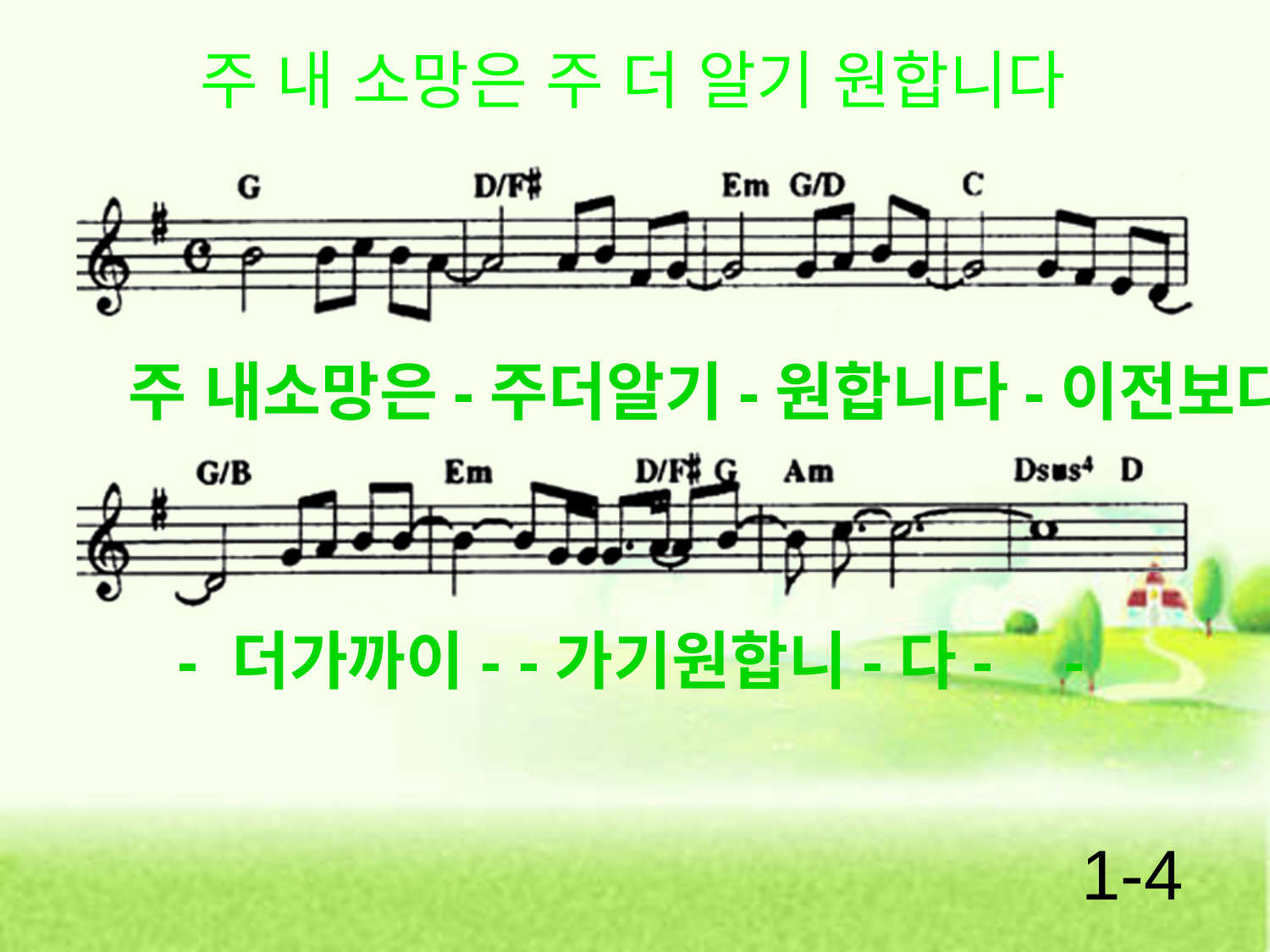

주 내 소망은 주 더 알기 원합니다
주 내소망은-주더알기-원합니다-이전보다
- 더가까이- -가기원합니-다-    -
1-4